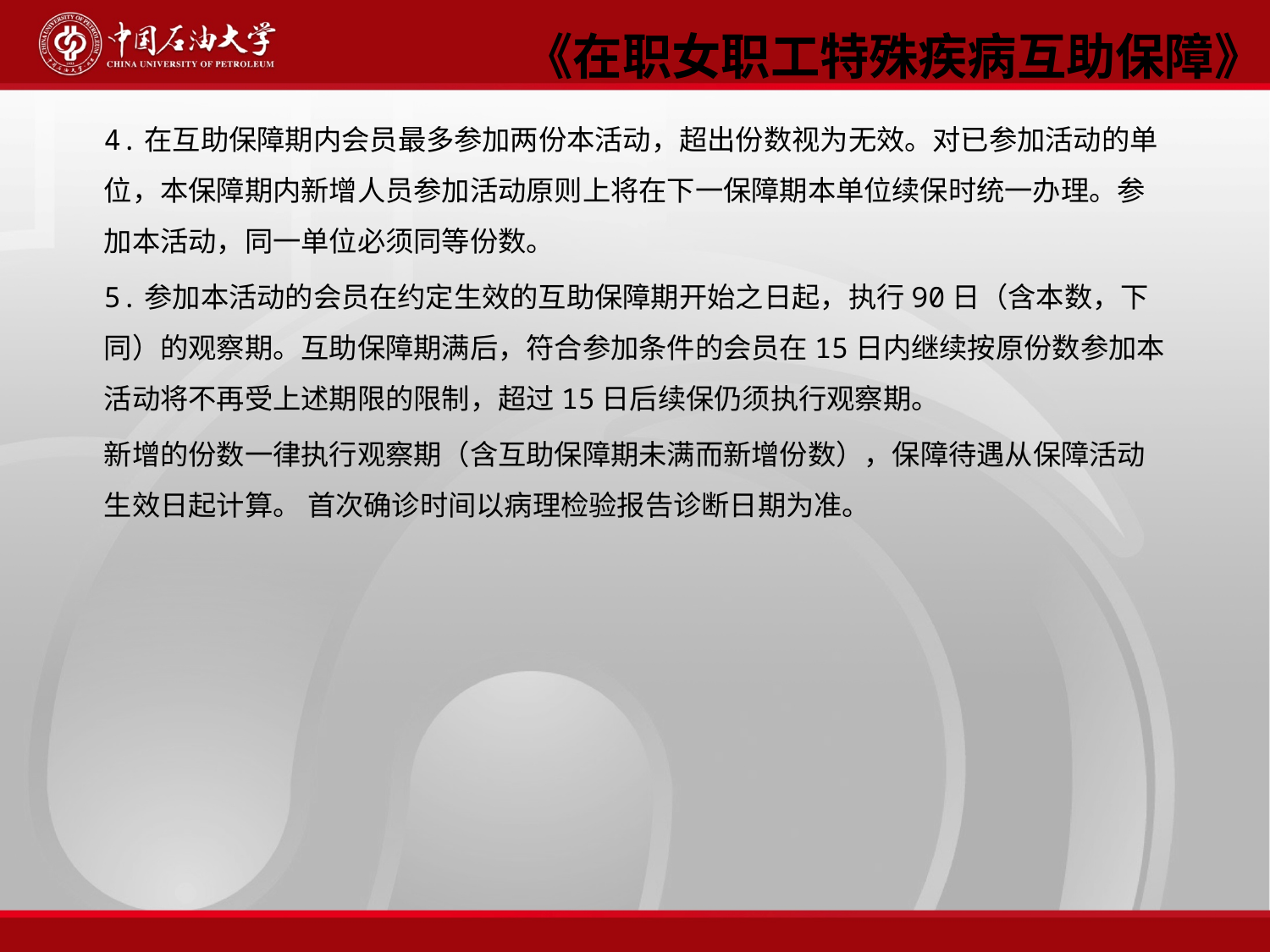

《在职女职工特殊疾病互助保障》
4.在互助保障期内会员最多参加两份本活动，超出份数视为无效。对已参加活动的单位，本保障期内新增人员参加活动原则上将在下一保障期本单位续保时统一办理。参加本活动，同一单位必须同等份数。
5.参加本活动的会员在约定生效的互助保障期开始之日起，执行90日（含本数，下同）的观察期。互助保障期满后，符合参加条件的会员在15日内继续按原份数参加本活动将不再受上述期限的限制，超过15日后续保仍须执行观察期。
新增的份数一律执行观察期（含互助保障期未满而新增份数），保障待遇从保障活动生效日起计算。 首次确诊时间以病理检验报告诊断日期为准。